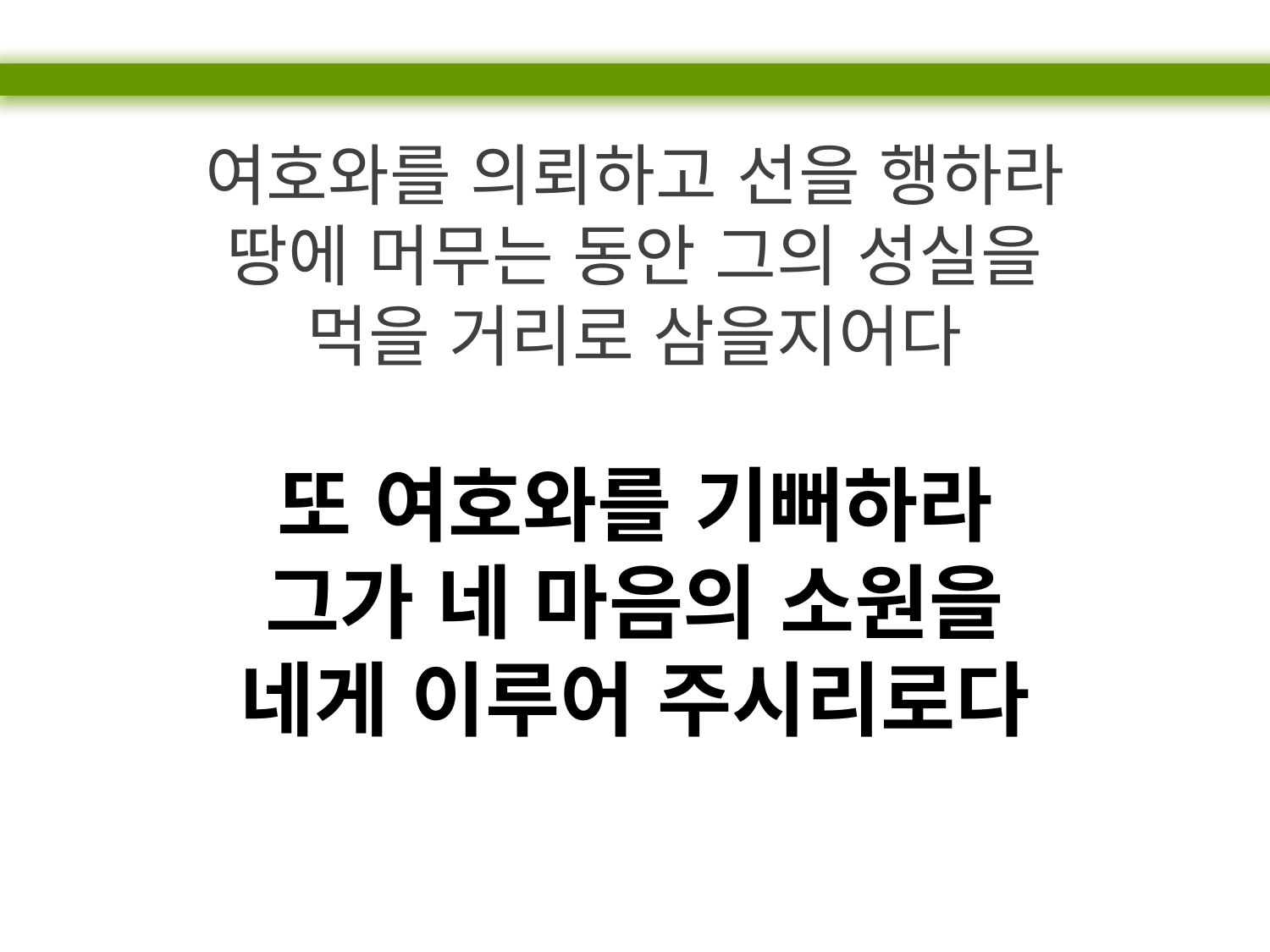

여호와를 의뢰하고 선을 행하라
땅에 머무는 동안 그의 성실을
먹을 거리로 삼을지어다
또 여호와를 기뻐하라
그가 네 마음의 소원을
네게 이루어 주시리로다